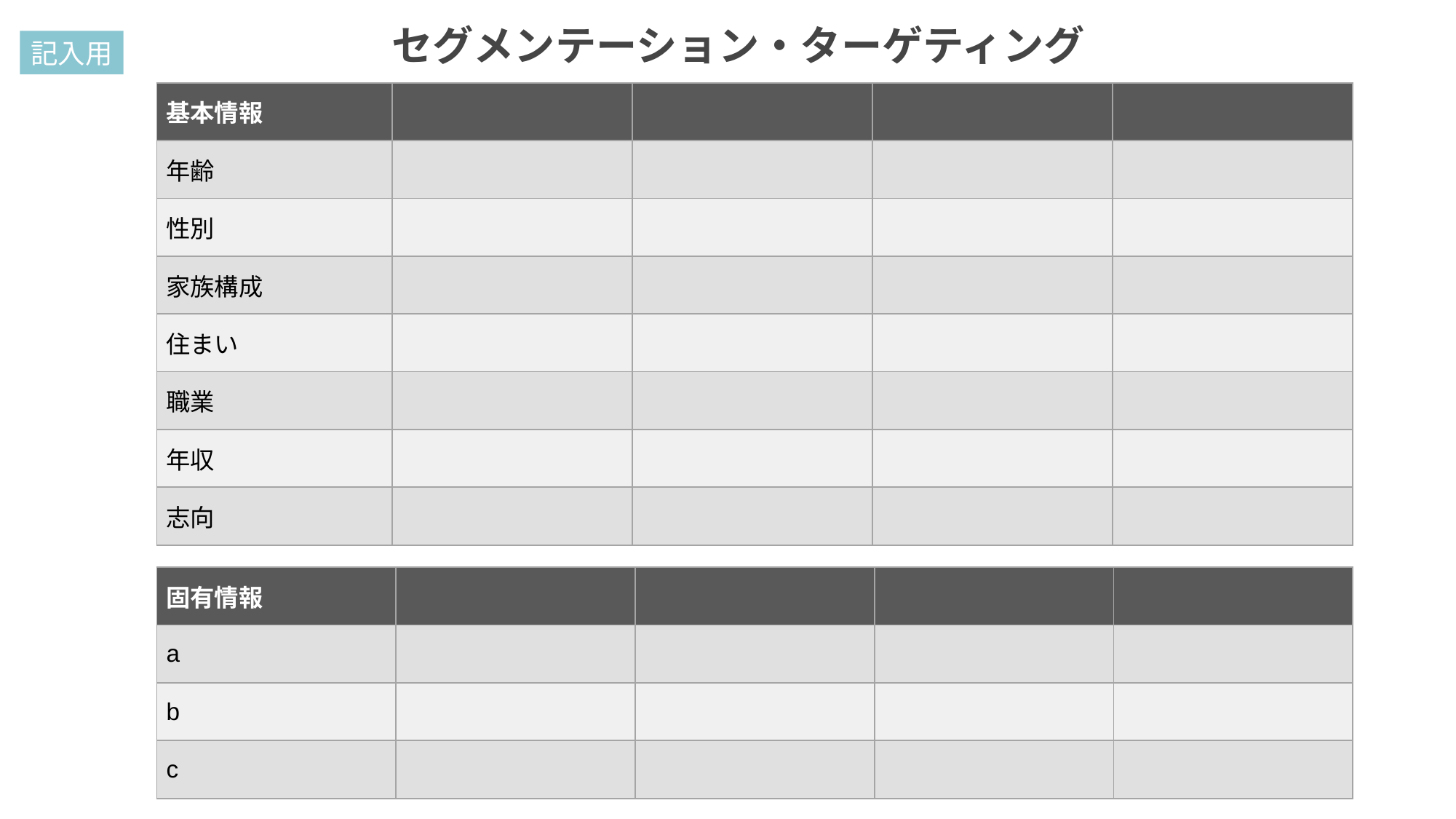

セグメンテーション・ターゲティング
記入用
| 基本情報 |  |  |  |  |
| --- | --- | --- | --- | --- |
| 年齢 |  |  |  |  |
| 性別 |  |  |  |  |
| 家族構成 |  |  |  |  |
| 住まい |  |  |  |  |
| 職業 |  |  |  |  |
| 年収 |  |  |  |  |
| 志向 |  |  |  |  |
| 固有情報 |  |  |  |  |
| --- | --- | --- | --- | --- |
| a |  |  |  |  |
| b |  |  |  |  |
| c |  |  |  |  |